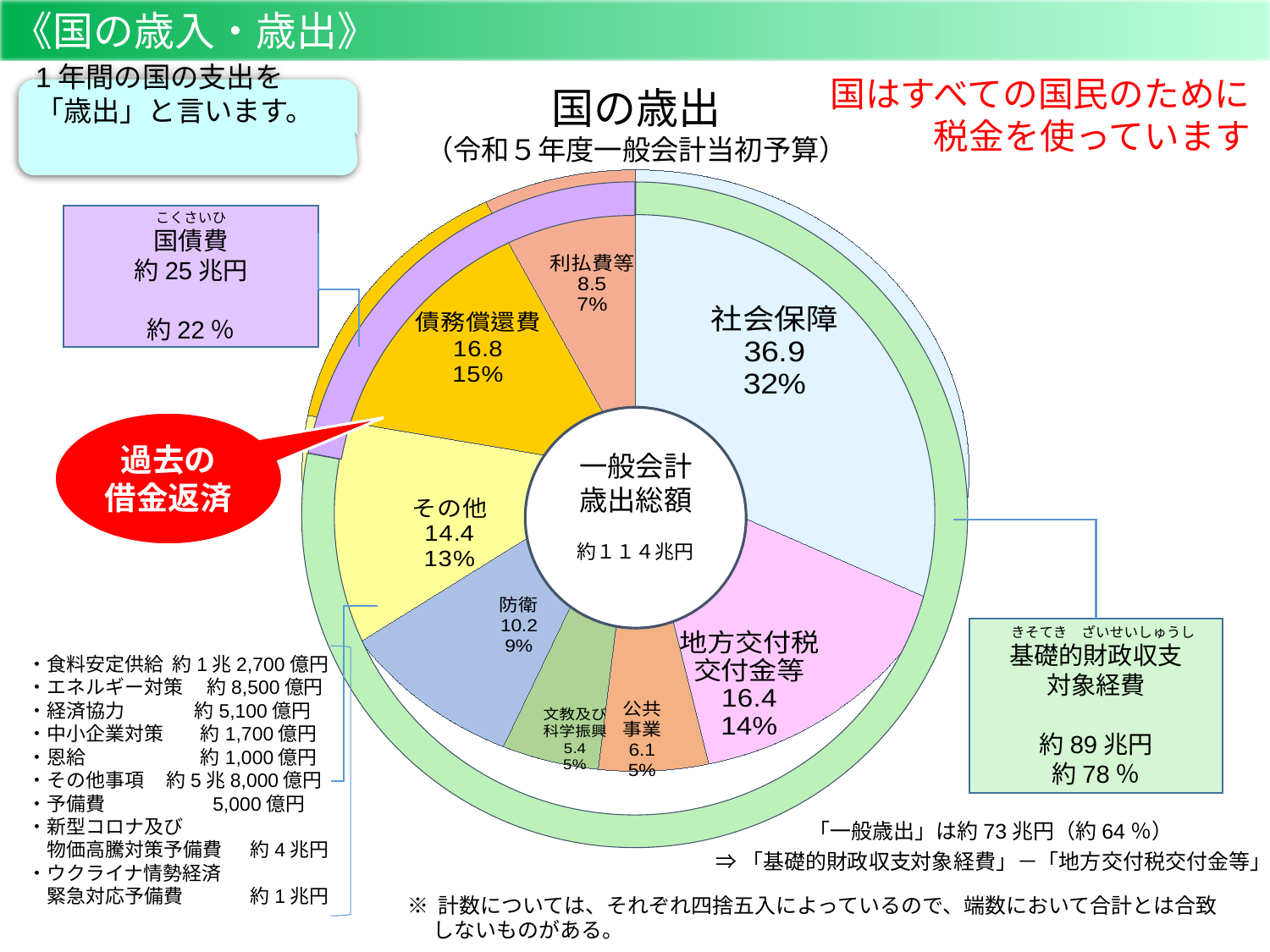

《国の歳入・歳出》

### Chart

| Category | 金額 |
|---|---|
| 社会保障 | 36.9 |
| 地方交付税
交付金等 | 16.4 |
| 公共
事業 | 6.1 |
| 文教及び
科学振興 | 5.4 |
| 防衛 | 10.2 |
| その他 | 14.4 |
| 債務償還費 | 16.8 |
| 利払費等 | 8.5 |
国はすべての国民のために
税金を使っています
国の歳出
（令和５年度一般会計当初予算）
1年間の国の支出を
「歳出」と言います。

こくさいひ
国債費
約25兆円

約22％
一般会計
歳出総額

約１１４兆円

過去の
借金返済
　きそてき　ざいせいしゅうし
基礎的財政収支
対象経費

約89兆円
約78％

・食料安定供給  約1兆2,700億円
・エネルギー対策　 約8,500億円
・経済協力　  　     約5,100億円
・中小企業対策  　  約1,700億円
・恩給　　　　  　  約1,000億円
・その他事項     約5兆8,000億円
・予備費　　　          5,000億円
・新型コロナ及び
　物価高騰対策予備費　  約4兆円
・ウクライナ情勢経済
　緊急対応予備費 　　　 約1兆円
「一般歳出」は約73兆円（約64％）
 ⇒「基礎的財政収支対象経費」－「地方交付税交付金等」
※ 計数については、それぞれ四捨五入によっているので、端数において合計とは合致
　 しないものがある。